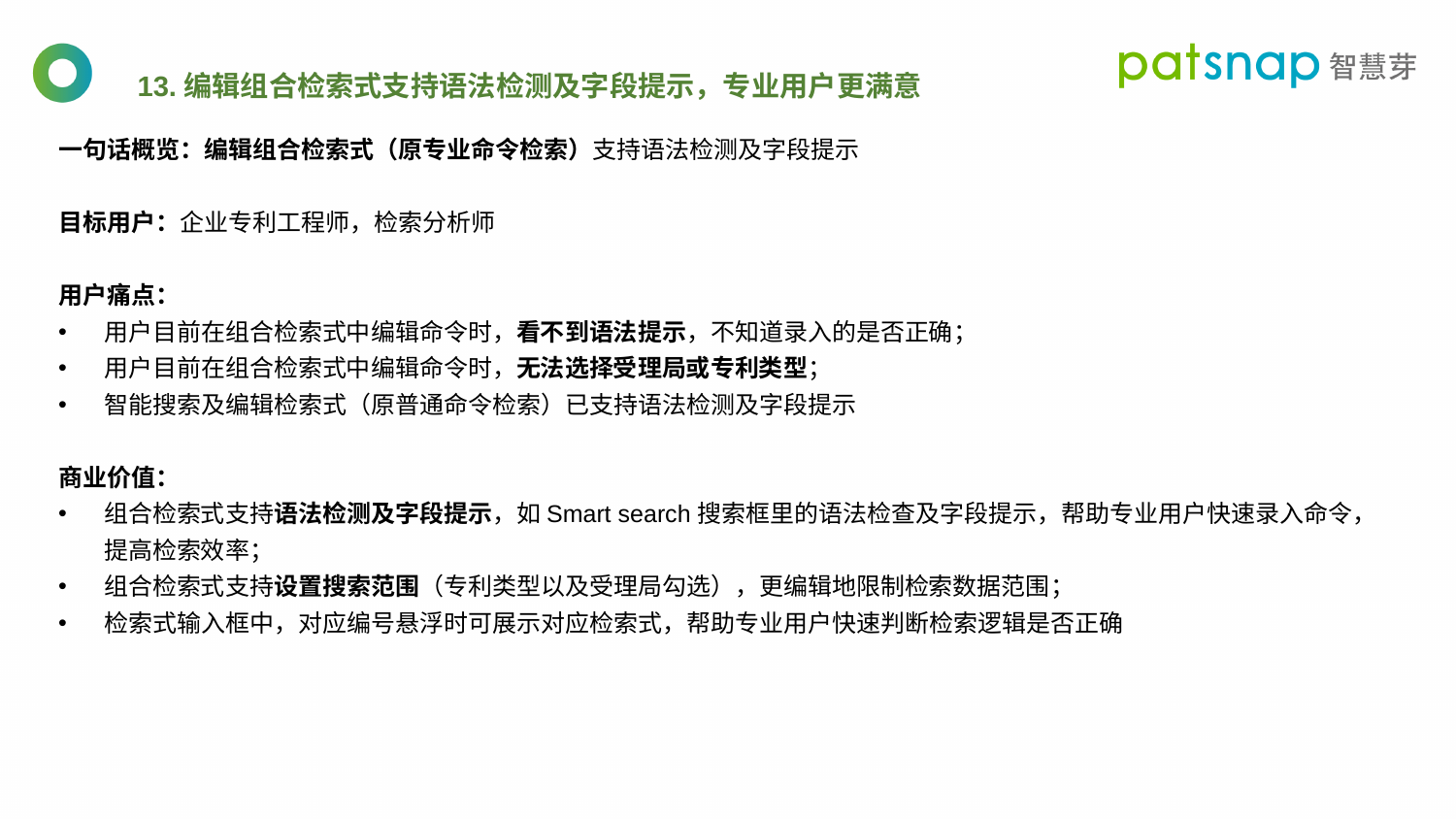

13.编辑组合检索式支持语法检测及字段提示，专业用户更满意
一句话概览：编辑组合检索式（原专业命令检索）支持语法检测及字段提示

目标用户：企业专利工程师，检索分析师

用户痛点：
用户目前在组合检索式中编辑命令时，看不到语法提示，不知道录入的是否正确；
用户目前在组合检索式中编辑命令时，无法选择受理局或专利类型；
智能搜索及编辑检索式（原普通命令检索）已支持语法检测及字段提示

商业价值：
组合检索式支持语法检测及字段提示，如Smart search搜索框里的语法检查及字段提示，帮助专业用户快速录入命令，提高检索效率；
组合检索式支持设置搜索范围（专利类型以及受理局勾选），更编辑地限制检索数据范围；
检索式输入框中，对应编号悬浮时可展示对应检索式，帮助专业用户快速判断检索逻辑是否正确